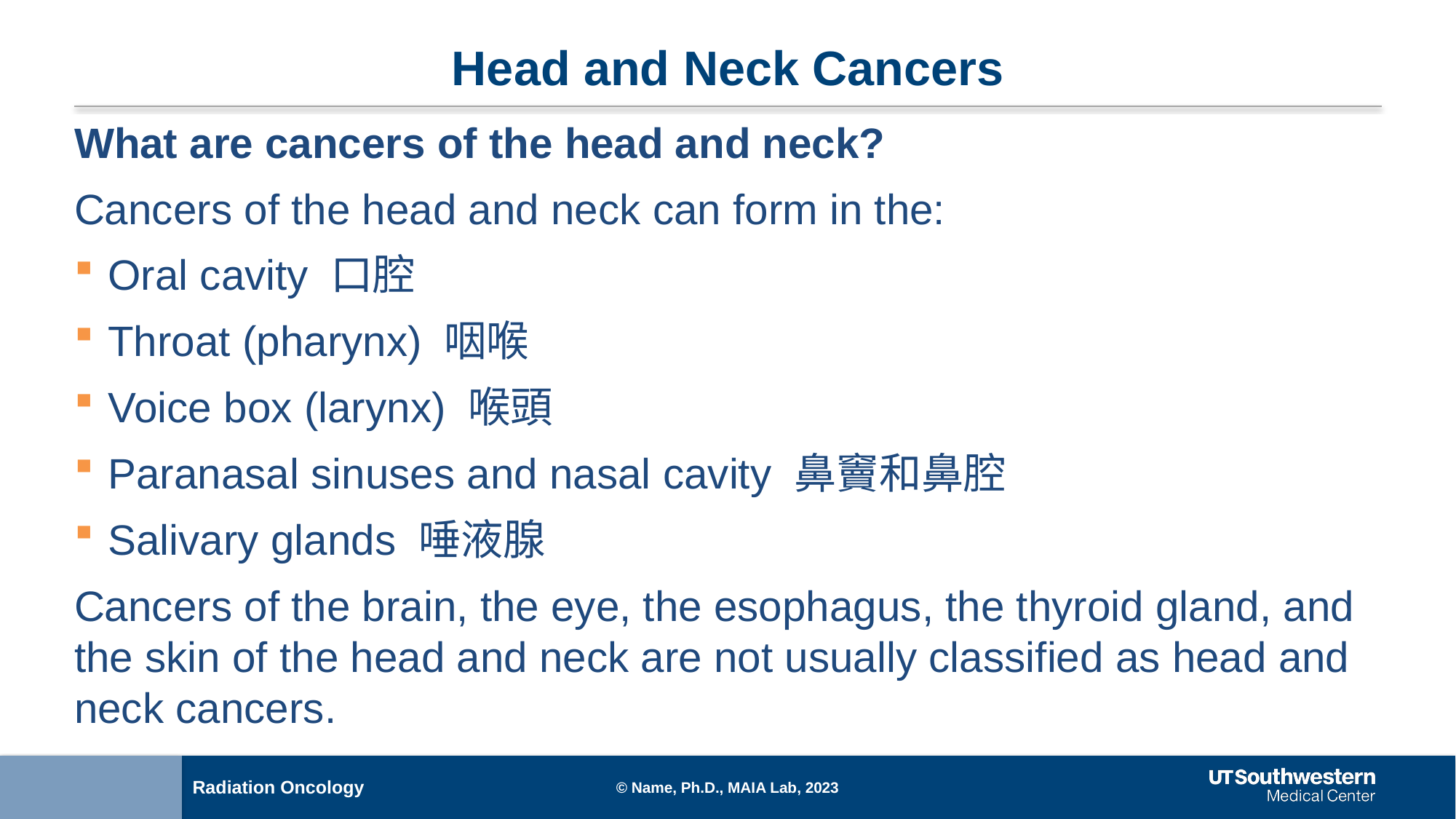

# Head and Neck Cancers
What are cancers of the head and neck?
Cancers of the head and neck can form in the:
Oral cavity 口腔
Throat (pharynx) 咽喉
Voice box (larynx) 喉頭
Paranasal sinuses and nasal cavity 鼻竇和鼻腔
Salivary glands 唾液腺
Cancers of the brain, the eye, the esophagus, the thyroid gland, and the skin of the head and neck are not usually classified as head and neck cancers.
© Name, Ph.D., MAIA Lab, 2023